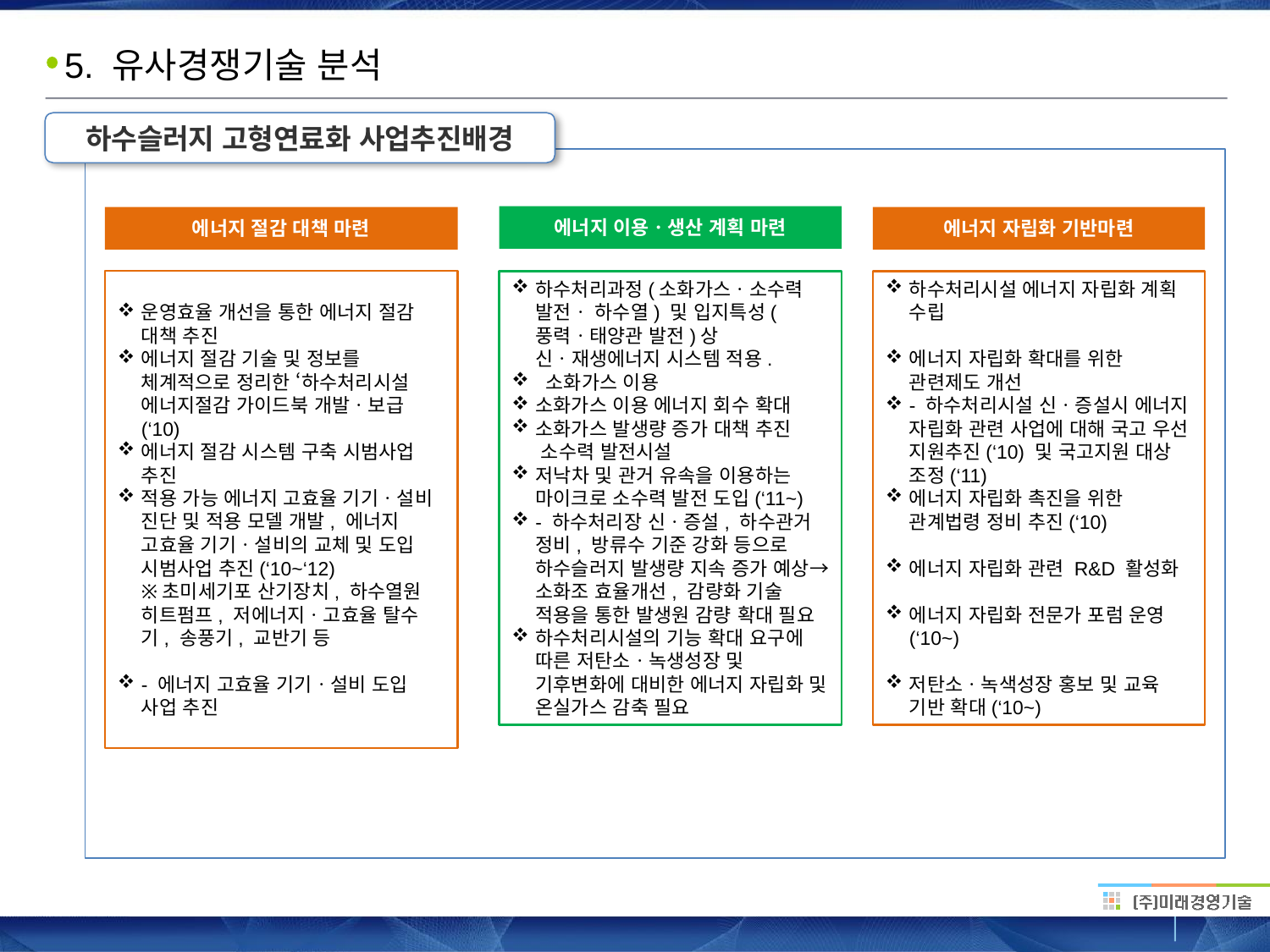

# 5. 유사경쟁기술 분석
하수슬러지 고형연료화 사업추진배경

에너지 이용ㆍ생산 계획 마련
에너지 절감 대책 마련
에너지 자립화 기반마련
하수처리시설 에너지 자립화 계획 수립

에너지 자립화 확대를 위한 관련제도 개선
- 하수처리시설 신ㆍ증설시 에너지 자립화 관련 사업에 대해 국고 우선 지원추진(‘10) 및 국고지원 대상 조정(‘11)
에너지 자립화 촉진을 위한 관계법령 정비 추진(‘10)
에너지 자립화 관련 R&D 활성화

에너지 자립화 전문가 포럼 운영(‘10~)

저탄소ㆍ녹색성장 홍보 및 교육 기반 확대(‘10~)

운영효율 개선을 통한 에너지 절감 대책 추진
에너지 절감 기술 및 정보를 체계적으로 정리한 ‘하수처리시설 에너지절감 가이드북 개발ㆍ보급(‘10)
에너지 절감 시스템 구축 시범사업 추진
적용 가능 에너지 고효율 기기ㆍ설비 진단 및 적용 모델 개발, 에너지 고효율 기기ㆍ설비의 교체 및 도입 시범사업 추진(‘10~‘12)
※초미세기포 산기장치, 하수열원 히트펌프, 저에너지ㆍ고효율 탈수기, 송풍기, 교반기 등

- 에너지 고효율 기기ㆍ설비 도입 사업 추진

하수처리과정(소화가스ㆍ소수력 발전ㆍ 하수열) 및 입지특성(풍력ㆍ태양관 발전)상 신ㆍ재생에너지 시스템 적용.
 소화가스 이용
소화가스 이용 에너지 회수 확대
소화가스 발생량 증가 대책 추진
 소수력 발전시설
저낙차 및 관거 유속을 이용하는 마이크로 소수력 발전 도입(‘11~)
- 하수처리장 신ㆍ증설, 하수관거 정비, 방류수 기준 강화 등으로 하수슬러지 발생량 지속 증가 예상→소화조 효율개선, 감량화 기술 적용을 통한 발생원 감량 확대 필요
하수처리시설의 기능 확대 요구에 따른 저탄소ㆍ녹생성장 및 기후변화에 대비한 에너지 자립화 및 온실가스 감축 필요